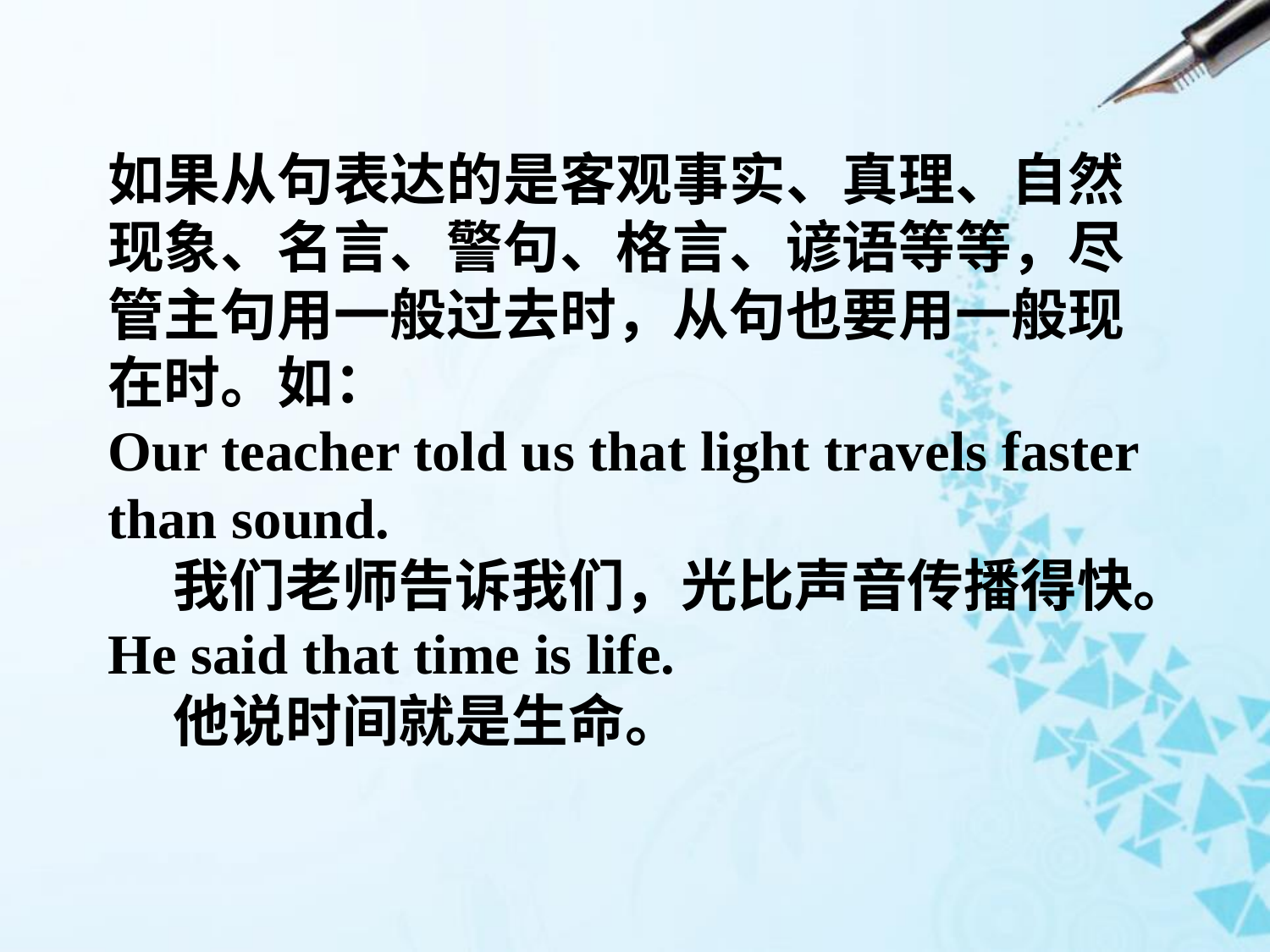

如果从句表达的是客观事实、真理、自然现象、名言、警句、格言、谚语等等，尽管主句用一般过去时，从句也要用一般现在时。如：
Our teacher told us that light travels faster than sound.
    我们老师告诉我们，光比声音传播得快。
He said that time is life.
    他说时间就是生命。